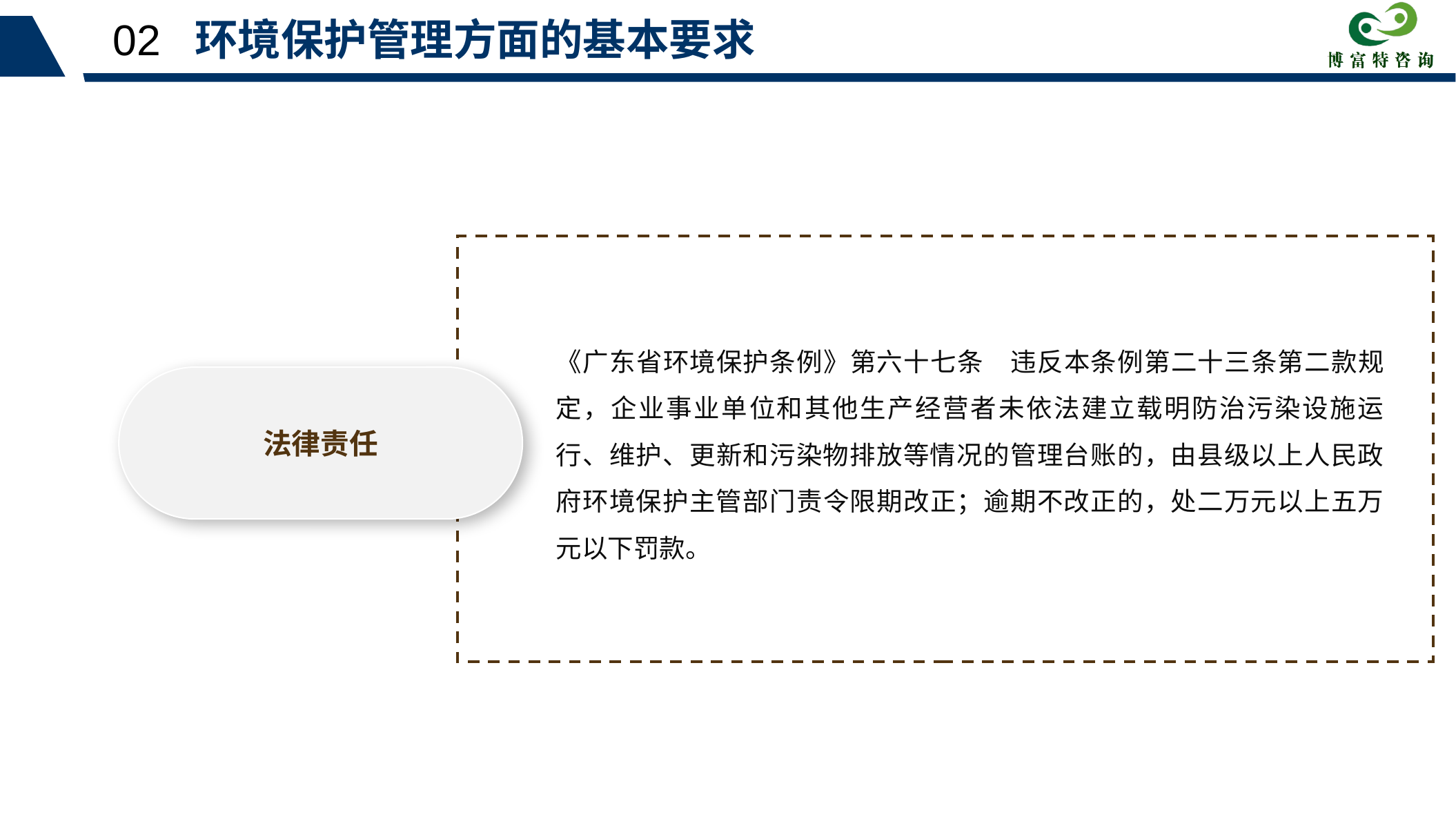

02  环境保护管理方面的基本要求

《广东省环境保护条例》第六十七条　违反本条例第二十三条第二款规定，企业事业单位和其他生产经营者未依法建立载明防治污染设施运行、维护、更新和污染物排放等情况的管理台账的，由县级以上人民政府环境保护主管部门责令限期改正；逾期不改正的，处二万元以上五万元以下罚款。
法律责任